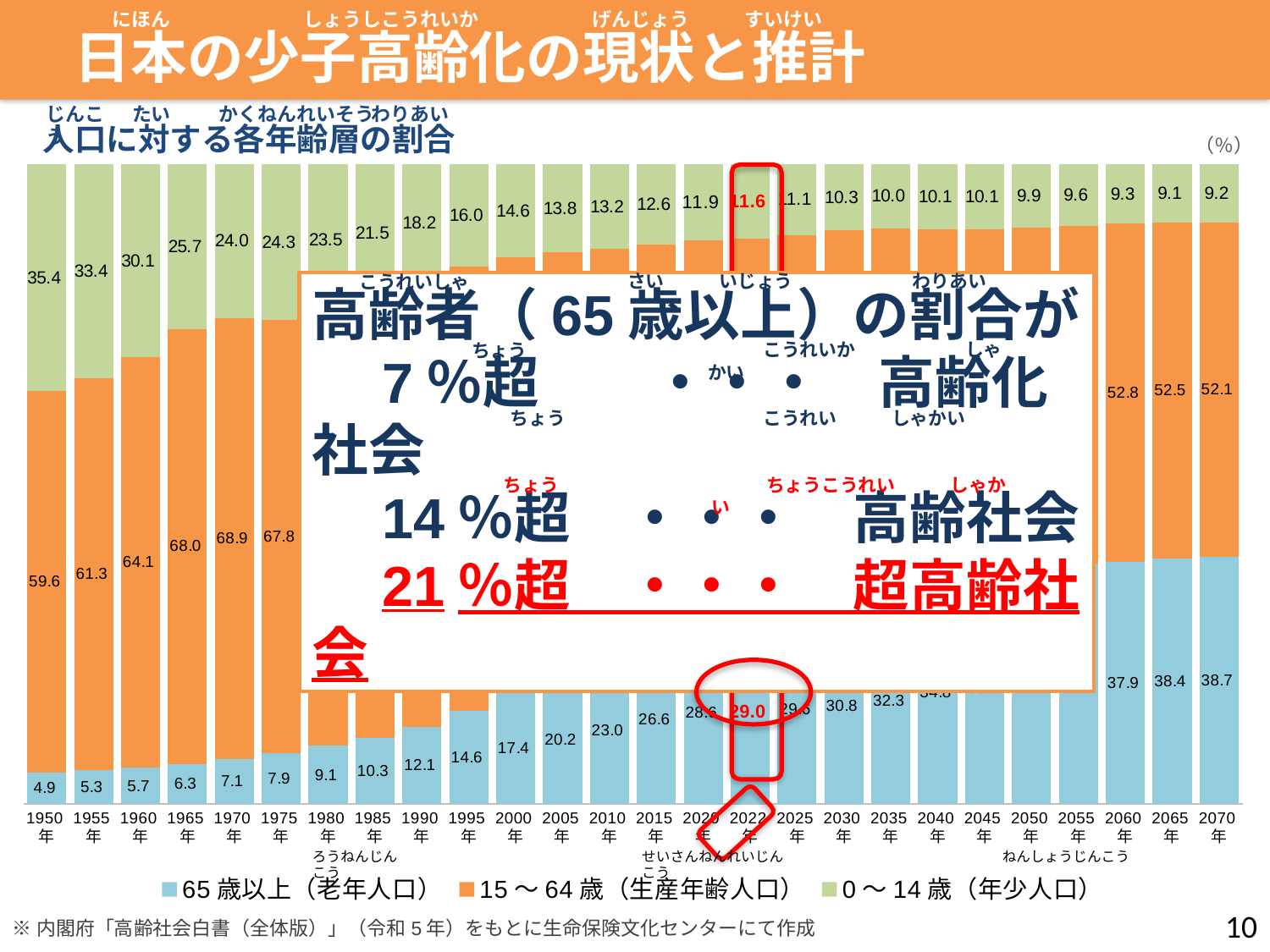

にほん
しょうしこうれいか
げんじょう
すいけい
日本の少子高齢化の現状と推計
じんこう
たい
かくねんれいそう
わりあい
人口に対する各年齢層の割合
（％）

### Chart

| Category | 65歳以上（老年人口） | 15～64歳（生産年齢人口） | 0～14歳（年少人口） |
|---|---|---|---|
| 1950年 | 4.945316214931051 | 59.64098906324299 | 35.41369472182596 |
| 1955年 | 5.296469020652898 | 61.25916055962691 | 33.44437041972019 |
| 1960年 | 5.726405090137858 | 64.12513255567337 | 30.14846235418876 |
| 1965年 | 6.280241935483871 | 67.98387096774194 | 25.735887096774196 |
| 1970年 | 7.06983854017388 | 68.90226425910004 | 24.02789720072609 |
| 1975年 | 7.918491375458039 | 67.75404415050495 | 24.327464474037 |
| 1980年 | 9.103342165997095 | 67.3818275066245 | 23.51483032737841 |
| 1985年 | 10.304933476572185 | 68.18444756631683 | 21.51061895711098 |
| 1990年 | 12.078195976638547 | 69.67878001297858 | 18.243024010382868 |
| 1995年 | 14.557920752611016 | 69.4889579845332 | 15.953121262855777 |
| 2000年 | 17.371744277821627 | 68.05051302288871 | 14.577742699289661 |
| 2005年 | 20.168133249528598 | 66.06693903205532 | 13.76492771841609 |
| 2010年 | 23.01093885260093 | 63.76800188872275 | 13.221059258676322 |
| 2015年 | 26.587457707136675 | 60.86238098984972 | 12.550161303013613 |
| 2020年 | 28.553309552120492 | 59.524375743162906 | 11.914387633769321 |
| 2022年 | 29.0 | 59.396510324955976 | 11.6 |
| 2025年 | 29.63654064578939 | 59.305533019633295 | 11.057926334577315 |
| 2030年 | 30.76923076923077 | 58.90775890775891 | 10.323010323010323 |
| 2035年 | 32.34739368998628 | 57.63031550068587 | 10.022290809327847 |
| 2040年 | 34.813436142869804 | 55.06514224940175 | 10.121421607728442 |
| 2045年 | 36.25919117647059 | 53.60294117647059 | 10.137867647058824 |
| 2050年 | 37.138217594803706 | 52.918139268315976 | 9.943643136880313 |
| 2055年 | 37.588299671674456 | 52.80071634663217 | 9.610983981693364 |
| 2060年 | 37.89911596463858 | 52.8133125325013 | 9.287571502860114 |
| 2065年 | 38.35990390915047 | 52.51146538545534 | 9.12863070539419 |
| 2070年 | 38.705598344637316 | 52.1324290148293 | 9.161972640533394 |

さい　　　いじょう
わりあい
こうれいしゃ
高齢者（65歳以上）の割合が
　7％超　　・・・　高齢化社会
　14％超　・・・　高齢社会
　21％超　・・・　超高齢社会

　　　こうれいか　　　　　　しゃかい
　　　ちょう
　　　こうれい　　　しゃかい
　　　ちょう
　　　ちょう
　　　ちょうこうれい　　　しゃかい
ろうねんじんこう
せいさんねんれいじんこう
ねんしょうじんこう
10
※内閣府「高齢社会白書（全体版）」（令和5年）をもとに生命保険文化センターにて作成